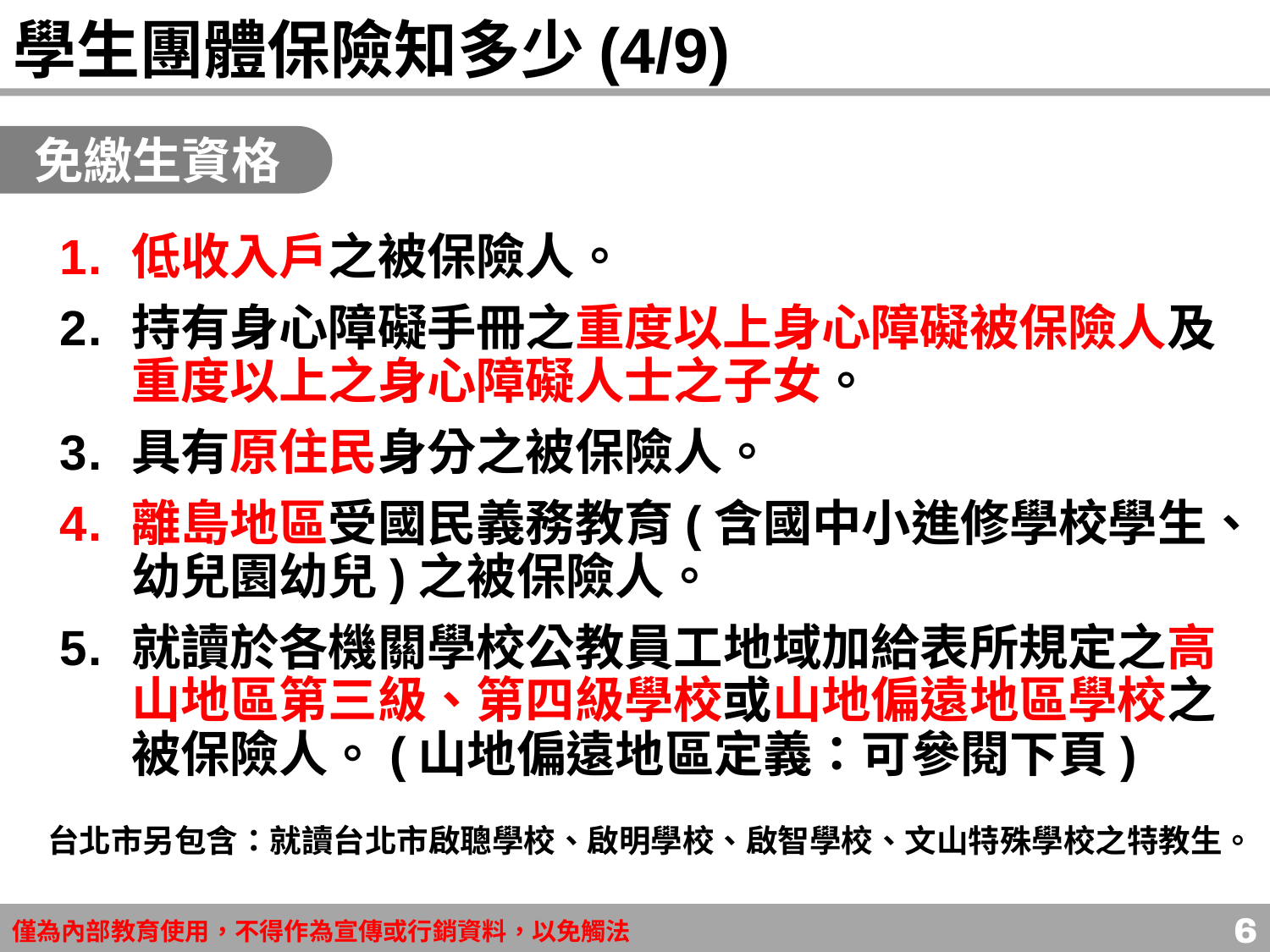

# 學生團體保險知多少(4/9)
免繳生資格

低收入戶之被保險人。
持有身心障礙手冊之重度以上身心障礙被保險人及重度以上之身心障礙人士之子女。
具有原住民身分之被保險人。
離島地區受國民義務教育(含國中小進修學校學生、幼兒園幼兒)之被保險人。
就讀於各機關學校公教員工地域加給表所規定之高山地區第三級、第四級學校或山地偏遠地區學校之被保險人。(山地偏遠地區定義：可參閱下頁)
台北市另包含：就讀台北市啟聰學校、啟明學校、啟智學校、文山特殊學校之特教生。
6